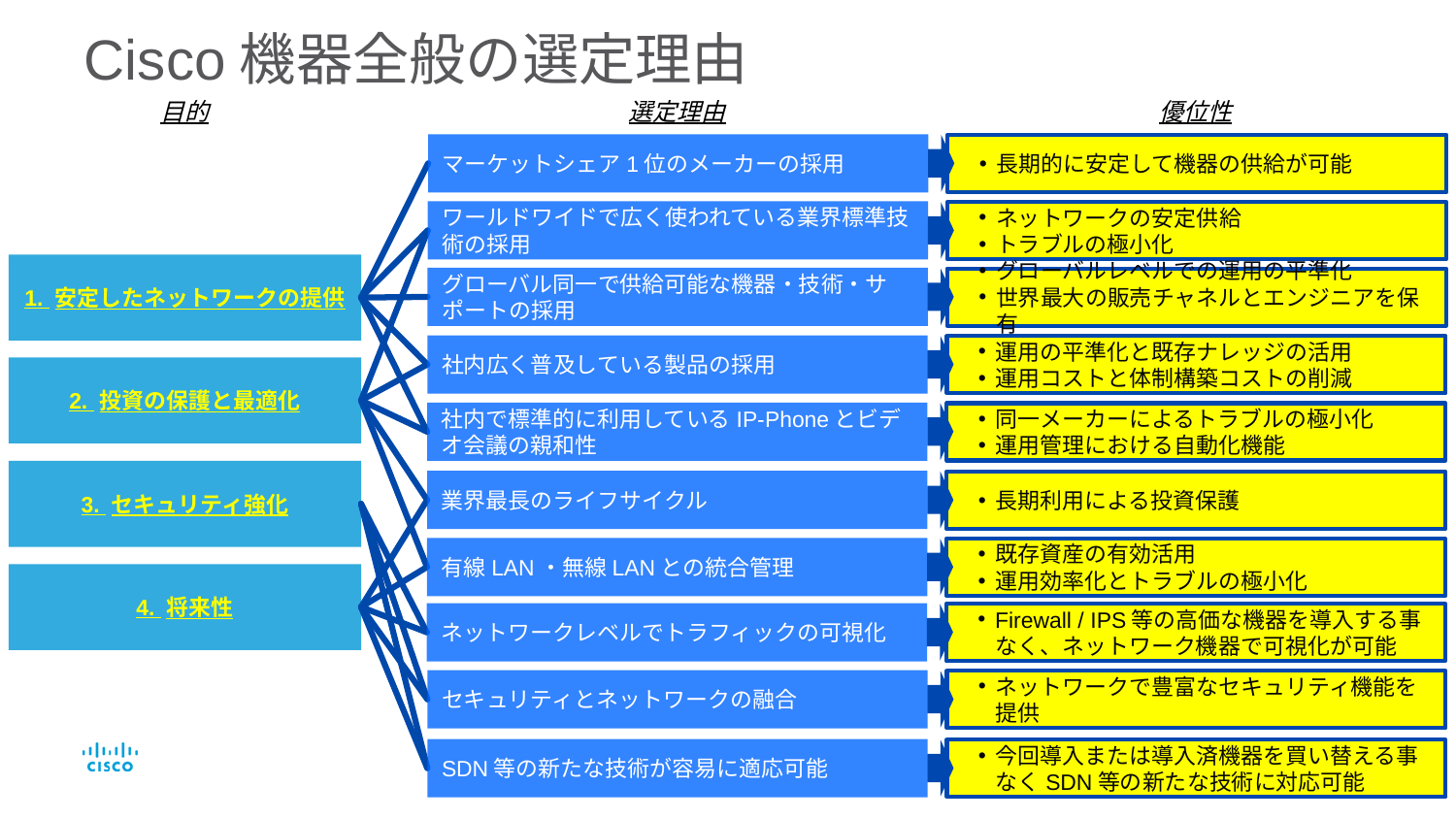

# Cisco機器全般の選定理由
目的
選定理由
優位性
マーケットシェア1位のメーカーの採用
長期的に安定して機器の供給が可能

ワールドワイドで広く使われている業界標準技術の採用
ネットワークの安定供給
トラブルの極小化

1. 安定したネットワークの提供
グローバル同一で供給可能な機器・技術・サポートの採用
グローバルレベルでの運用の平準化
世界最大の販売チャネルとエンジニアを保有

社内広く普及している製品の採用
運用の平準化と既存ナレッジの活用
運用コストと体制構築コストの削減

2. 投資の保護と最適化
社内で標準的に利用しているIP-Phoneとビデオ会議の親和性

同一メーカーによるトラブルの極小化
運用管理における自動化機能
3. セキュリティ強化
業界最長のライフサイクル

長期利用による投資保護
有線LAN・無線LANとの統合管理

既存資産の有効活用
運用効率化とトラブルの極小化
4. 将来性
ネットワークレベルでトラフィックの可視化

Firewall / IPS等の高価な機器を導入する事なく、ネットワーク機器で可視化が可能
セキュリティとネットワークの融合
ネットワークで豊富なセキュリティ機能を提供

SDN等の新たな技術が容易に適応可能

今回導入または導入済機器を買い替える事なくSDN等の新たな技術に対応可能